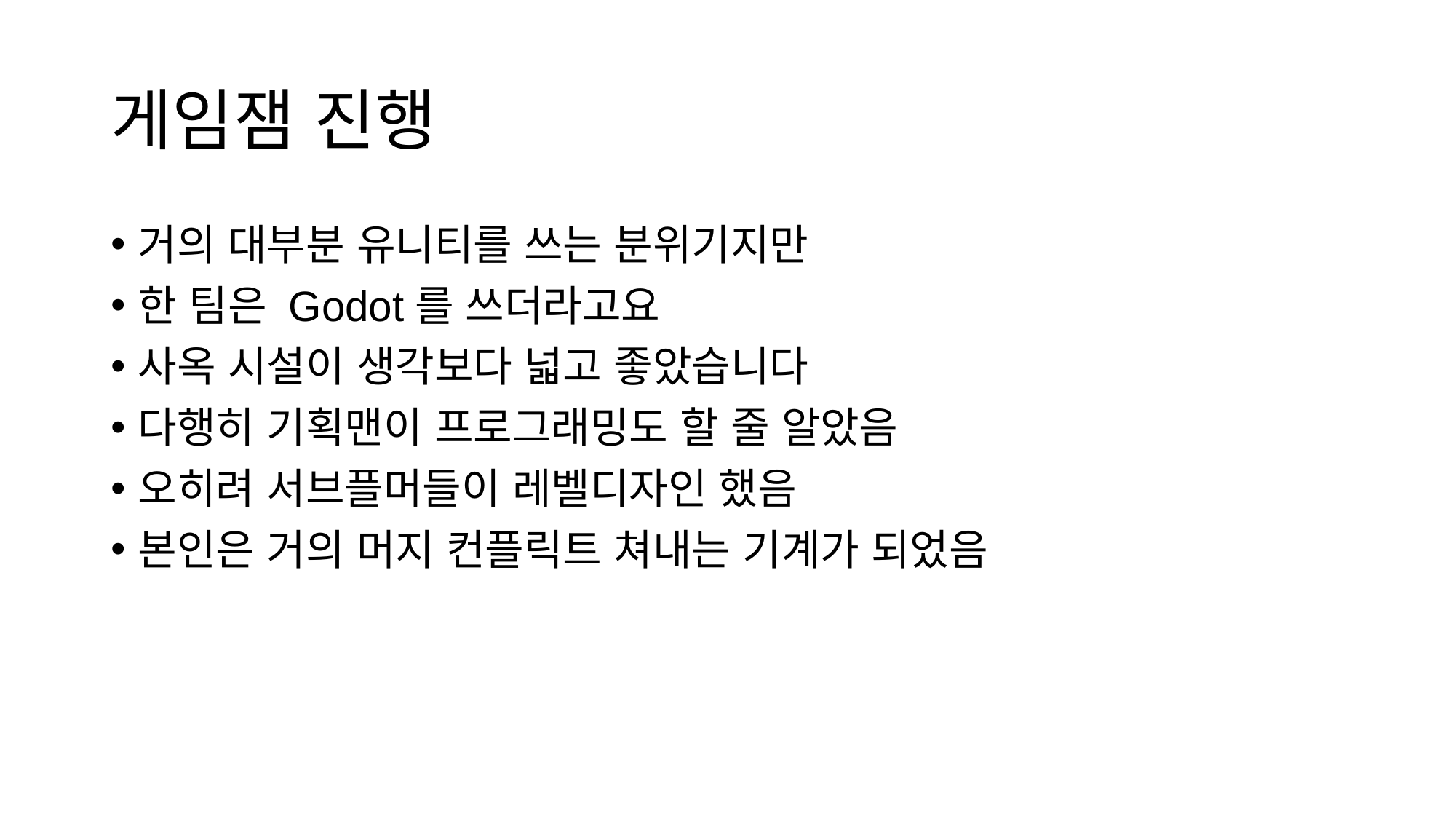

# 게임잼 진행
거의 대부분 유니티를 쓰는 분위기지만
한 팀은 Godot를 쓰더라고요
사옥 시설이 생각보다 넓고 좋았습니다
다행히 기획맨이 프로그래밍도 할 줄 알았음
오히려 서브플머들이 레벨디자인 했음
본인은 거의 머지 컨플릭트 쳐내는 기계가 되었음